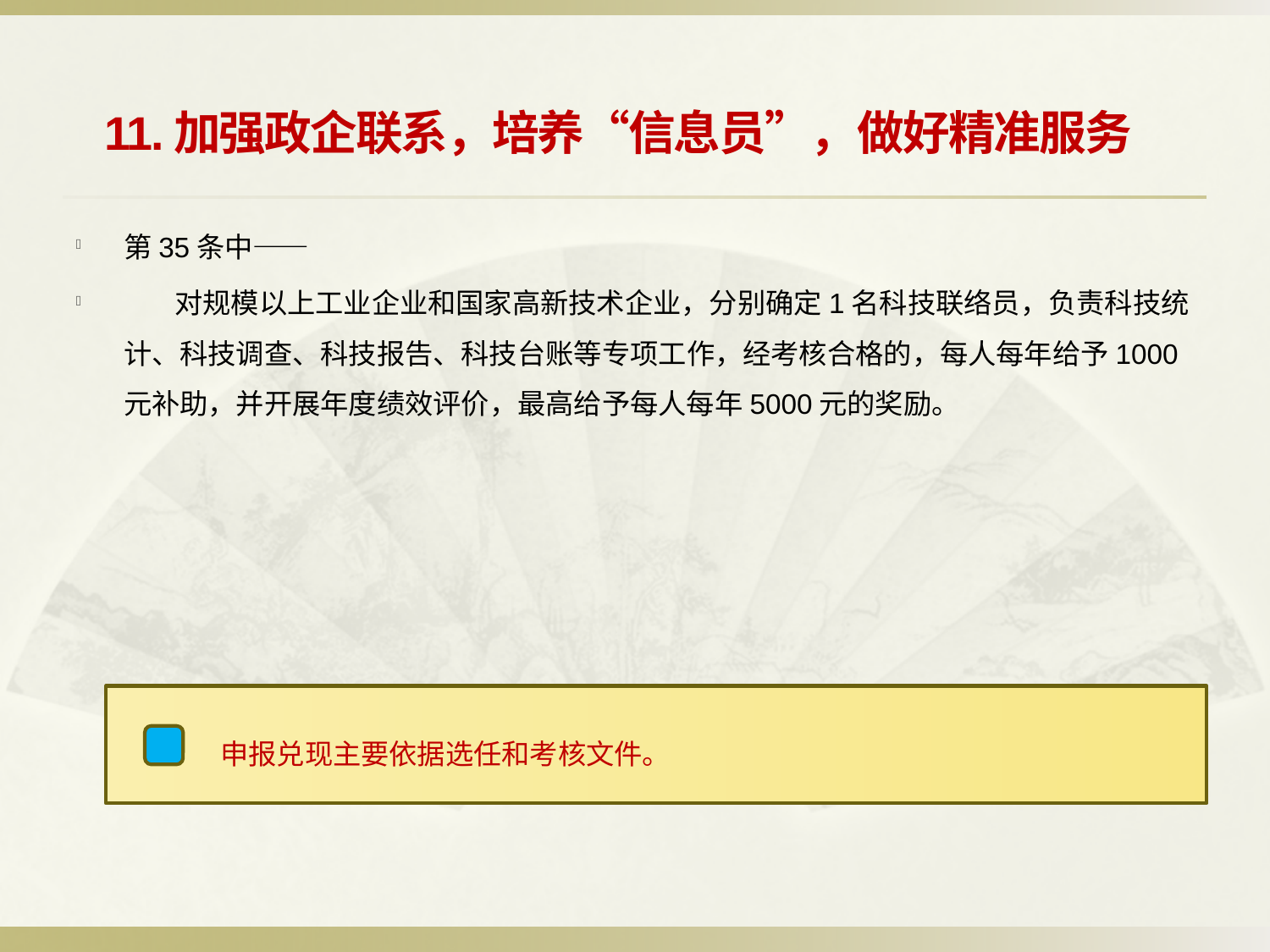

# 11.加强政企联系，培养“信息员”，做好精准服务
第35条中——
       对规模以上工业企业和国家高新技术企业，分别确定1名科技联络员，负责科技统计、科技调查、科技报告、科技台账等专项工作，经考核合格的，每人每年给予1000元补助，并开展年度绩效评价，最高给予每人每年5000元的奖励。
               申报兑现主要依据选任和考核文件。